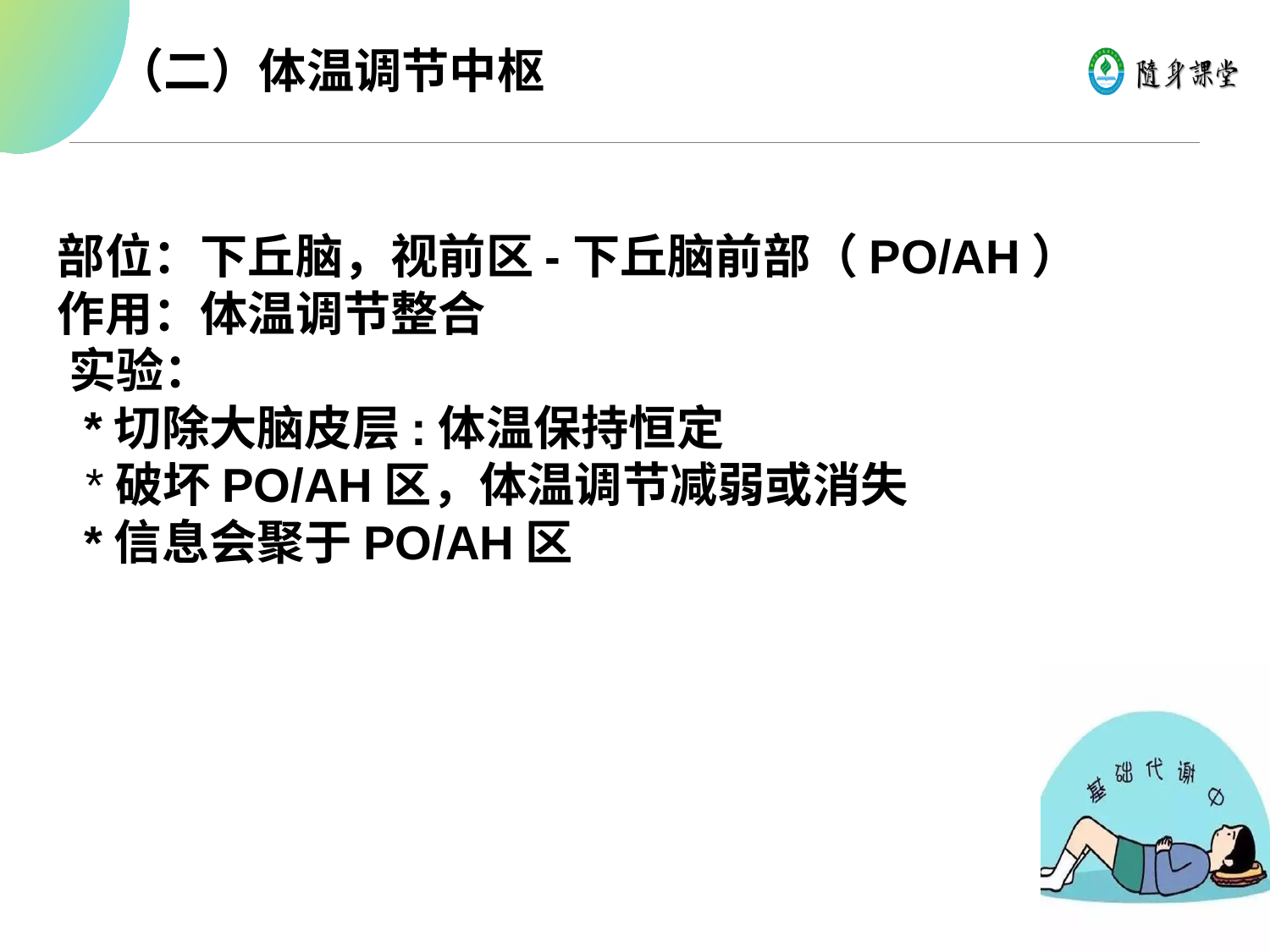

（二）体温调节中枢
部位：下丘脑，视前区-下丘脑前部（PO/AH）
作用：体温调节整合
 实验：
  *切除大脑皮层:体温保持恒定
    *破坏PO/AH区，体温调节减弱或消失
  *信息会聚于PO/AH区